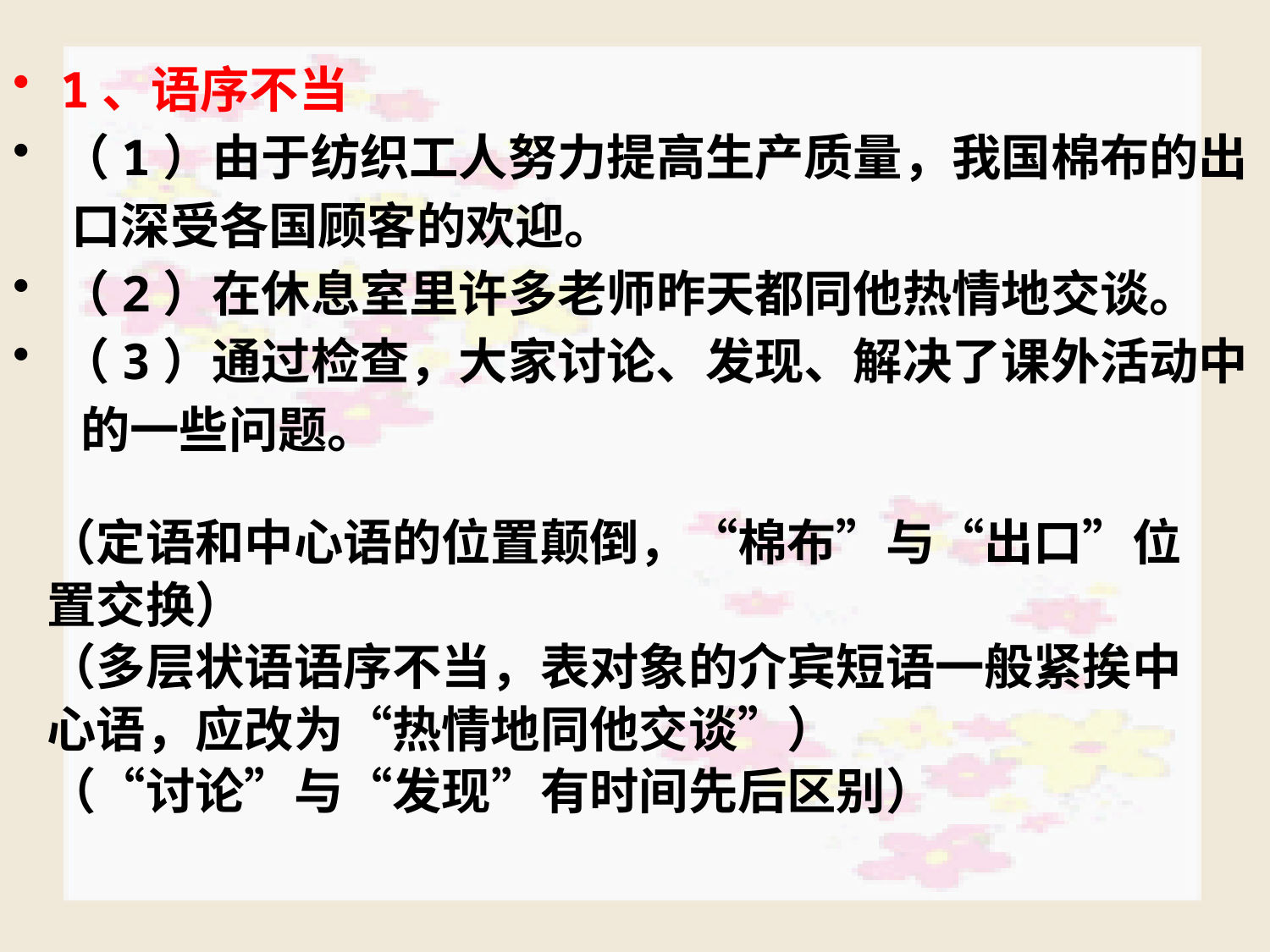

# 1、语序不当
（1）由于纺织工人努力提高生产质量，我国棉布的出  口深受各国顾客的欢迎。
（2）在休息室里许多老师昨天都同他热情地交谈。
（3）通过检查，大家讨论、发现、解决了课外活动中
     的一些问题。
（定语和中心语的位置颠倒，“棉布”与“出口”位
置交换）
（多层状语语序不当，表对象的介宾短语一般紧挨中
心语，应改为“热情地同他交谈”）
（“讨论”与“发现”有时间先后区别）